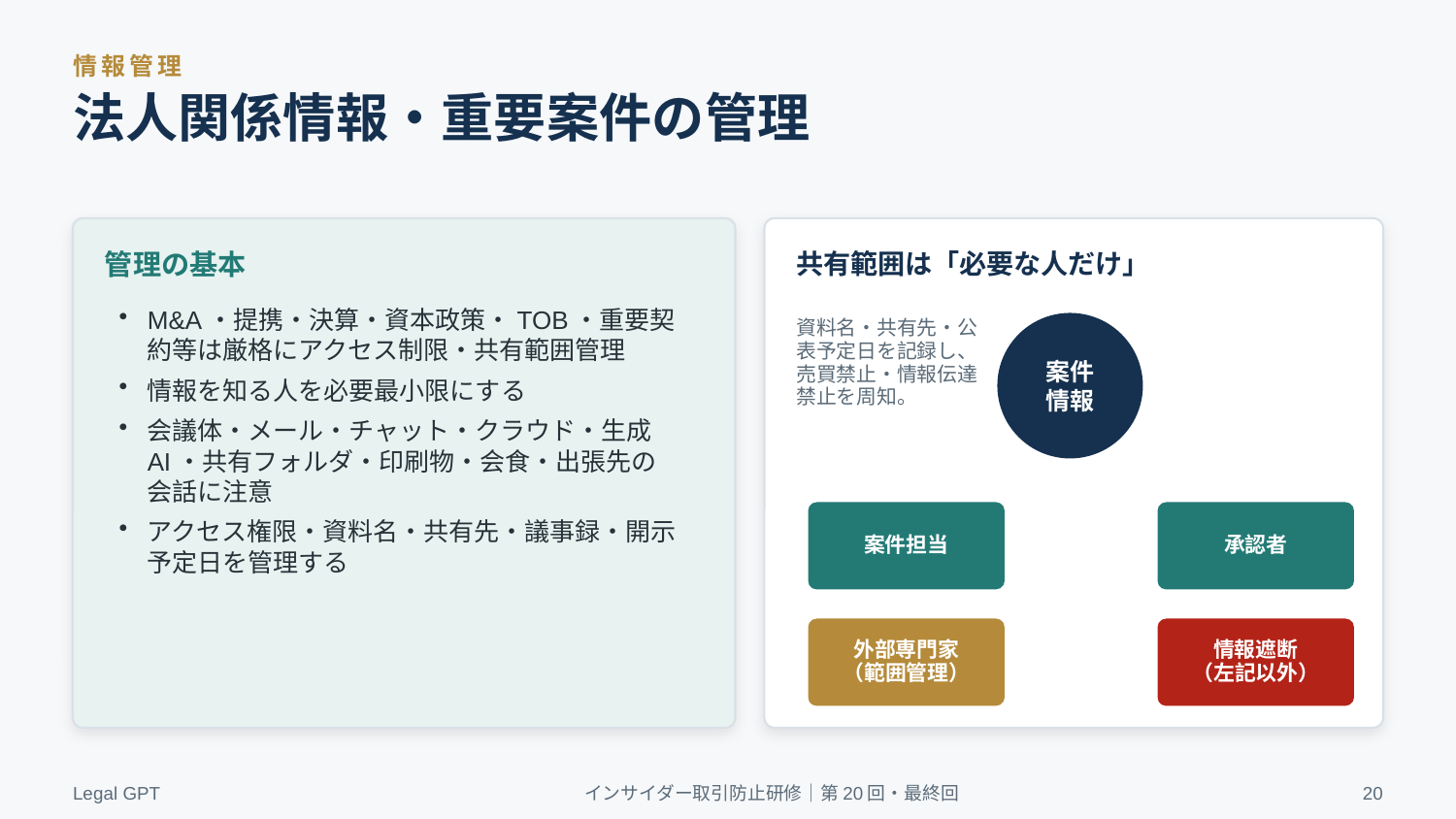

情報管理
法人関係情報・重要案件の管理

管理の基本
共有範囲は「必要な人だけ」
M&A・提携・決算・資本政策・TOB・重要契約等は厳格にアクセス制限・共有範囲管理
情報を知る人を必要最小限にする
会議体・メール・チャット・クラウド・生成AI・共有フォルダ・印刷物・会食・出張先の会話に注意
アクセス権限・資料名・共有先・議事録・開示予定日を管理する

案件
情報
資料名・共有先・公表予定日を記録し、売買禁止・情報伝達禁止を周知。

案件担当

承認者

外部専門家
（範囲管理）

情報遮断
（左記以外）
Legal GPT
インサイダー取引防止研修｜第20回・最終回
20